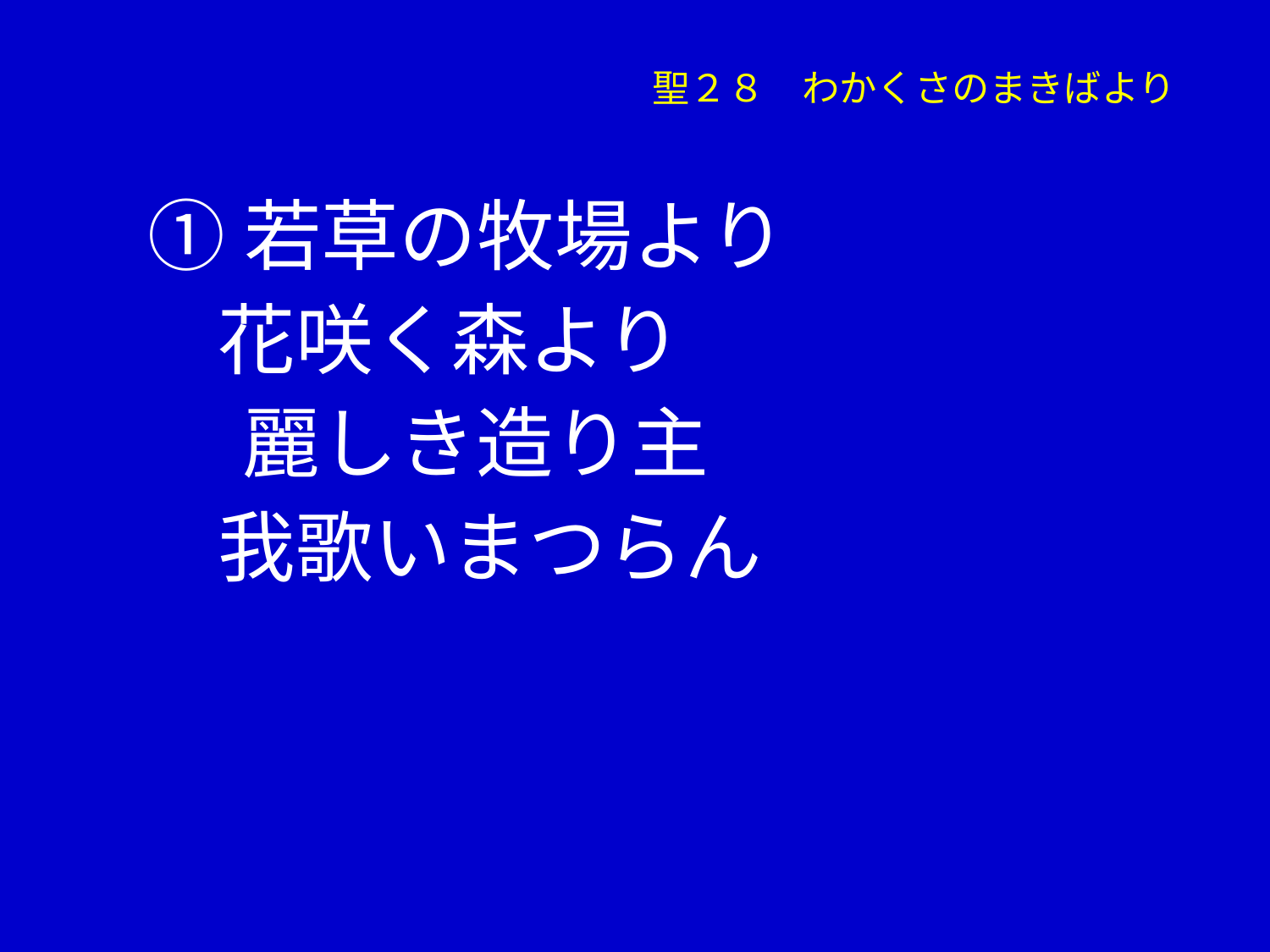

聖２８　わかくさのまきばより
①若草の牧場より
   花咲く森より
　 麗しき造り主
   我歌いまつらん